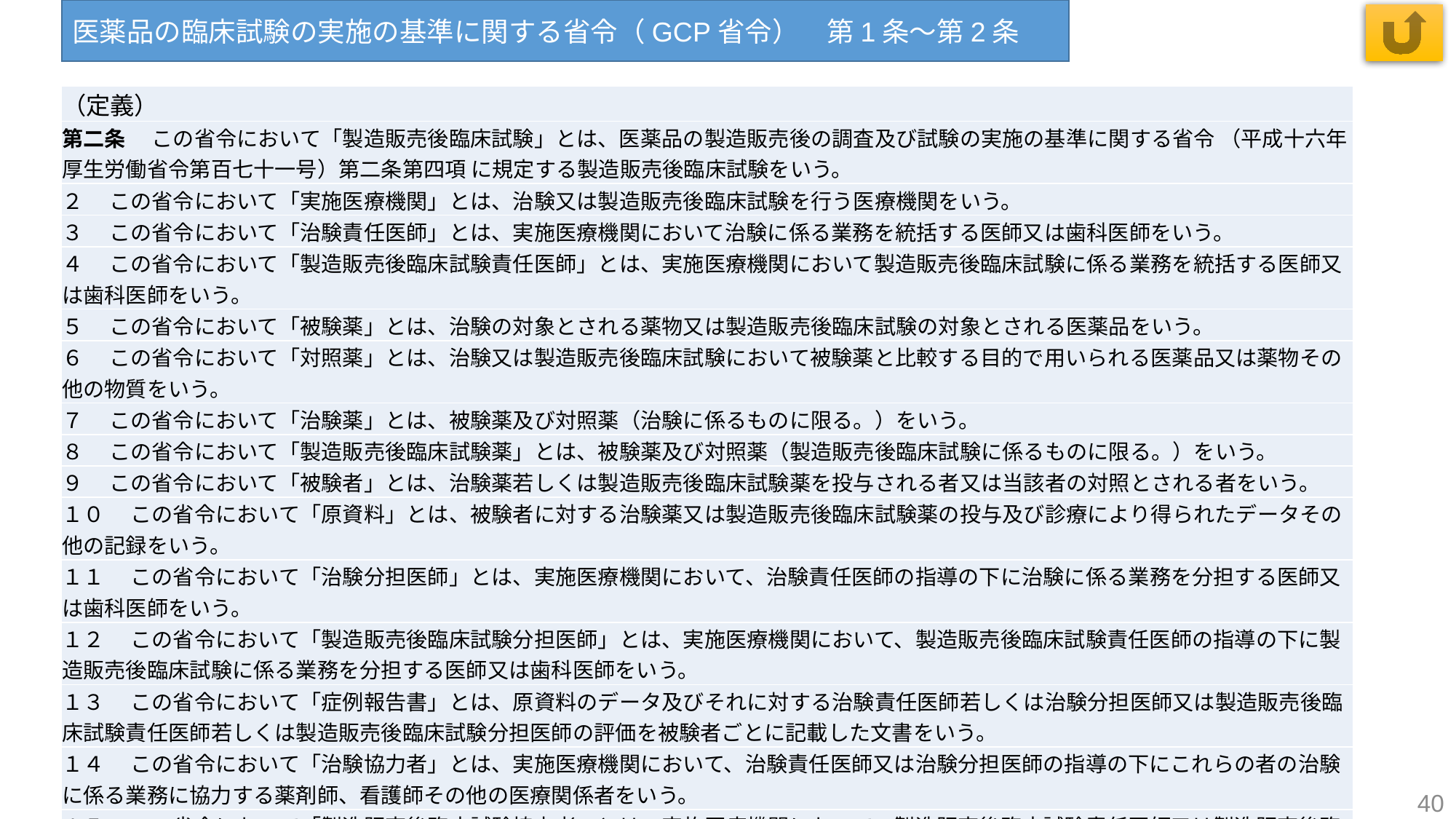

医薬品の臨床試験の実施の基準に関する省令（GCP省令）　第1条～第2条

| （定義） |
| --- |
| 第二条 　この省令において「製造販売後臨床試験」とは、医薬品の製造販売後の調査及び試験の実施の基準に関する省令 （平成十六年厚生労働省令第百七十一号）第二条第四項 に規定する製造販売後臨床試験をいう。 |
| ２ 　この省令において「実施医療機関」とは、治験又は製造販売後臨床試験を行う医療機関をいう。 |
| ３ 　この省令において「治験責任医師」とは、実施医療機関において治験に係る業務を統括する医師又は歯科医師をいう。 |
| ４ 　この省令において「製造販売後臨床試験責任医師」とは、実施医療機関において製造販売後臨床試験に係る業務を統括する医師又は歯科医師をいう。 |
| ５ 　この省令において「被験薬」とは、治験の対象とされる薬物又は製造販売後臨床試験の対象とされる医薬品をいう。 |
| ６ 　この省令において「対照薬」とは、治験又は製造販売後臨床試験において被験薬と比較する目的で用いられる医薬品又は薬物その他の物質をいう。 |
| ７ 　この省令において「治験薬」とは、被験薬及び対照薬（治験に係るものに限る。）をいう。 |
| ８ 　この省令において「製造販売後臨床試験薬」とは、被験薬及び対照薬（製造販売後臨床試験に係るものに限る。）をいう。 |
| ９ 　この省令において「被験者」とは、治験薬若しくは製造販売後臨床試験薬を投与される者又は当該者の対照とされる者をいう。 |
| １０ 　この省令において「原資料」とは、被験者に対する治験薬又は製造販売後臨床試験薬の投与及び診療により得られたデータその他の記録をいう。 |
| １１ 　この省令において「治験分担医師」とは、実施医療機関において、治験責任医師の指導の下に治験に係る業務を分担する医師又は歯科医師をいう。 |
| １２ 　この省令において「製造販売後臨床試験分担医師」とは、実施医療機関において、製造販売後臨床試験責任医師の指導の下に製造販売後臨床試験に係る業務を分担する医師又は歯科医師をいう。 |
| １３ 　この省令において「症例報告書」とは、原資料のデータ及びそれに対する治験責任医師若しくは治験分担医師又は製造販売後臨床試験責任医師若しくは製造販売後臨床試験分担医師の評価を被験者ごとに記載した文書をいう。 |
| １４ 　この省令において「治験協力者」とは、実施医療機関において、治験責任医師又は治験分担医師の指導の下にこれらの者の治験に係る業務に協力する薬剤師、看護師その他の医療関係者をいう。 |
| １５ 　この省令において「製造販売後臨床試験協力者」とは、実施医療機関において、製造販売後臨床試験責任医師又は製造販売後臨床試験分担医師の指導の下にこれらの者の製造販売後臨床試験に係る業務に協力する薬剤師、看護師その他の医療関係者をいう。 |